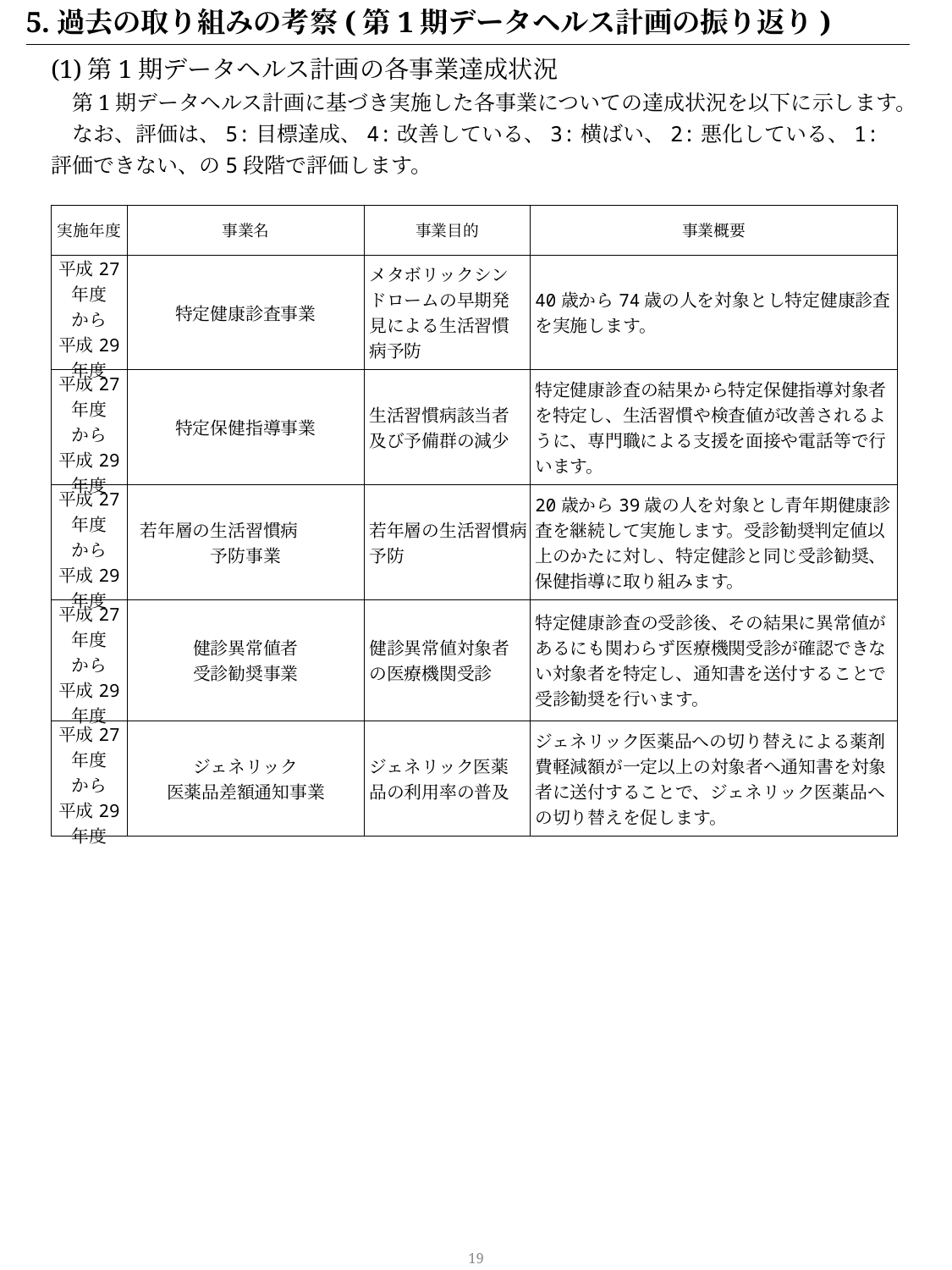

5.過去の取り組みの考察(第1期データヘルス計画の振り返り)
(1)第1期データヘルス計画の各事業達成状況
　第1期データヘルス計画に基づき実施した各事業についての達成状況を以下に示します。
　なお、評価は、5:目標達成、4:改善している、3:横ばい、2:悪化している、1:評価できない、の5段階で評価します。
| 実施年度 | 事業名 | 事業目的 | 事業概要 |
| --- | --- | --- | --- |
| 平成27 年度 から 平成29 年度 | 特定健康診査事業 | メタボリックシンドロームの早期発見による生活習慣病予防 | 40歳から74歳の人を対象とし特定健康診査を実施します。 |
| 平成27 年度 から 平成29 年度 | 特定保健指導事業 | 生活習慣病該当者及び予備群の減少 | 特定健康診査の結果から特定保健指導対象者を特定し、生活習慣や検査値が改善されるように、専門職による支援を面接や電話等で行います。 |
| 平成27 年度 から 平成29 年度 | 若年層の生活習慣病　　　予防事業 | 若年層の生活習慣病予防 | 20歳から39歳の人を対象とし青年期健康診査を継続して実施します。受診勧奨判定値以上のかたに対し、特定健診と同じ受診勧奨、保健指導に取り組みます。 |
| 平成27 年度 から 平成29 年度 | 健診異常値者 受診勧奨事業 | 健診異常値対象者の医療機関受診 | 特定健康診査の受診後、その結果に異常値があるにも関わらず医療機関受診が確認できない対象者を特定し、通知書を送付することで受診勧奨を行います。 |
| 平成27 年度 から 平成29 年度 | ジェネリック 医薬品差額通知事業 | ジェネリック医薬品の利用率の普及 | ジェネリック医薬品への切り替えによる薬剤費軽減額が一定以上の対象者へ通知書を対象者に送付することで、ジェネリック医薬品への切り替えを促します。 |
19